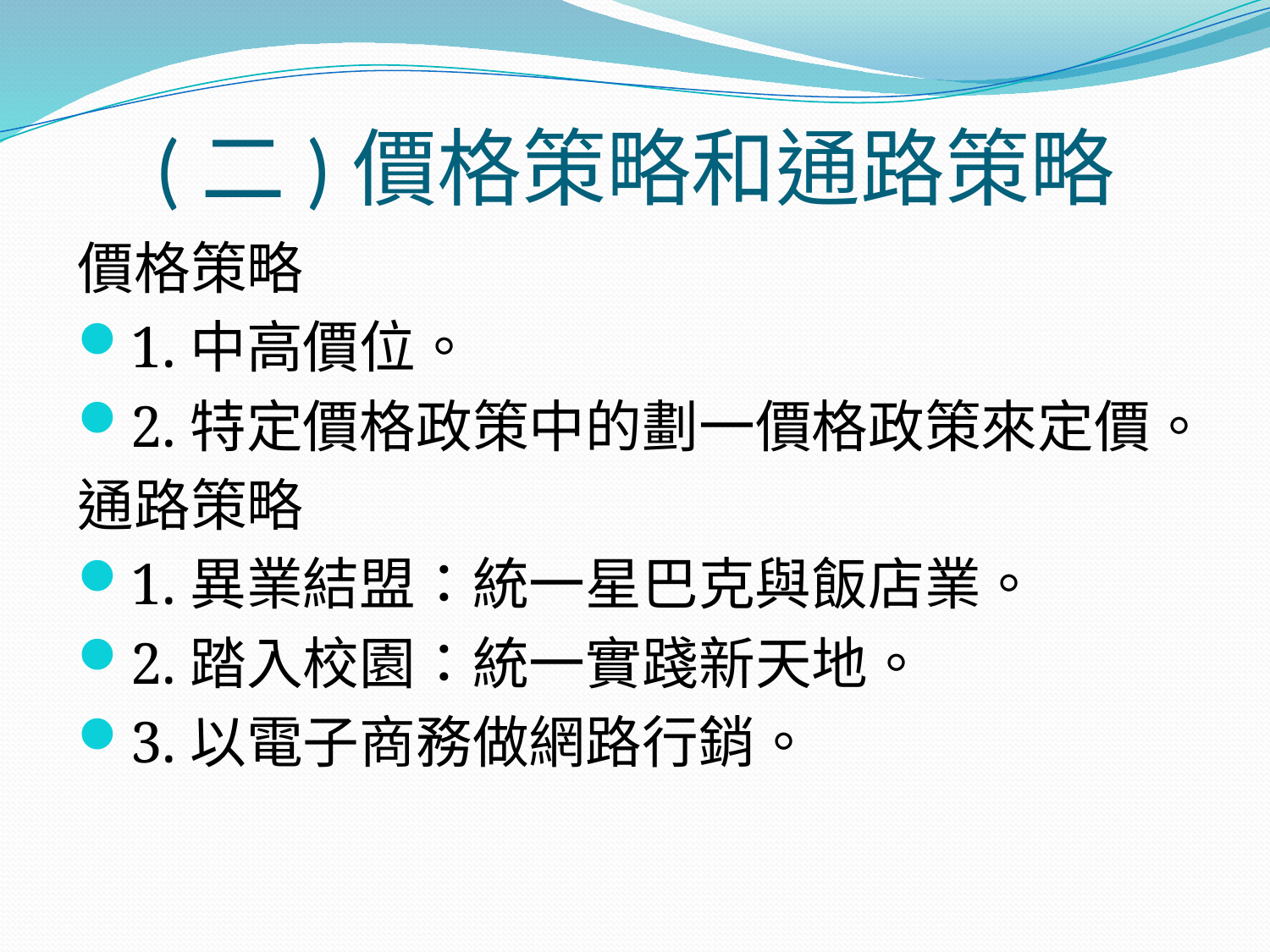

# (二)價格策略和通路策略
價格策略
1.中高價位。
2.特定價格政策中的劃一價格政策來定價。
通路策略
1.異業結盟：統一星巴克與飯店業。
2.踏入校園：統一實踐新天地。
3.以電子商務做網路行銷。